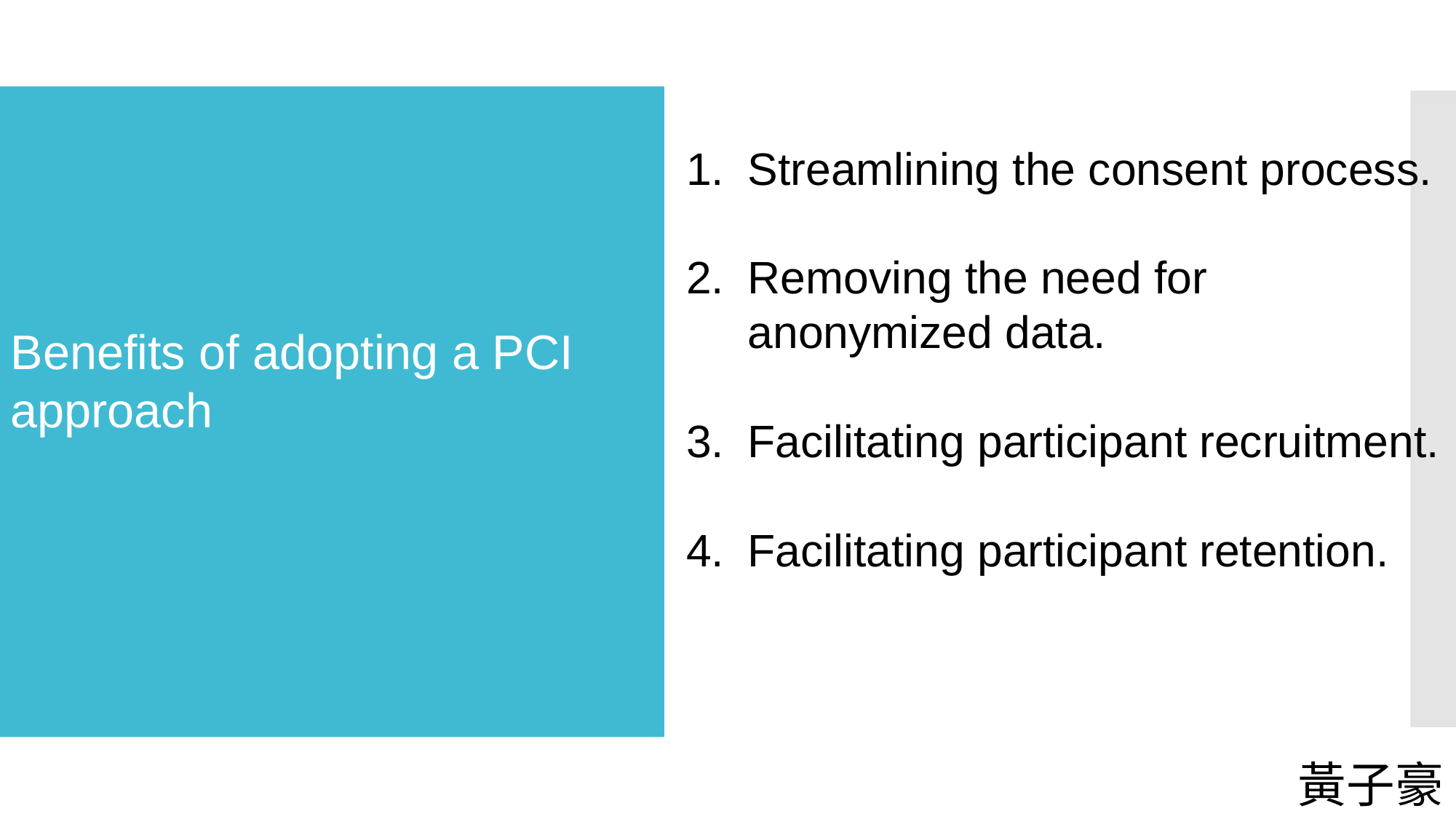

#
Streamlining the consent process.

Removing the need for  anonymized data.

Facilitating participant recruitment.

Facilitating participant retention.
Benefits of adopting a PCI approach
黃子豪